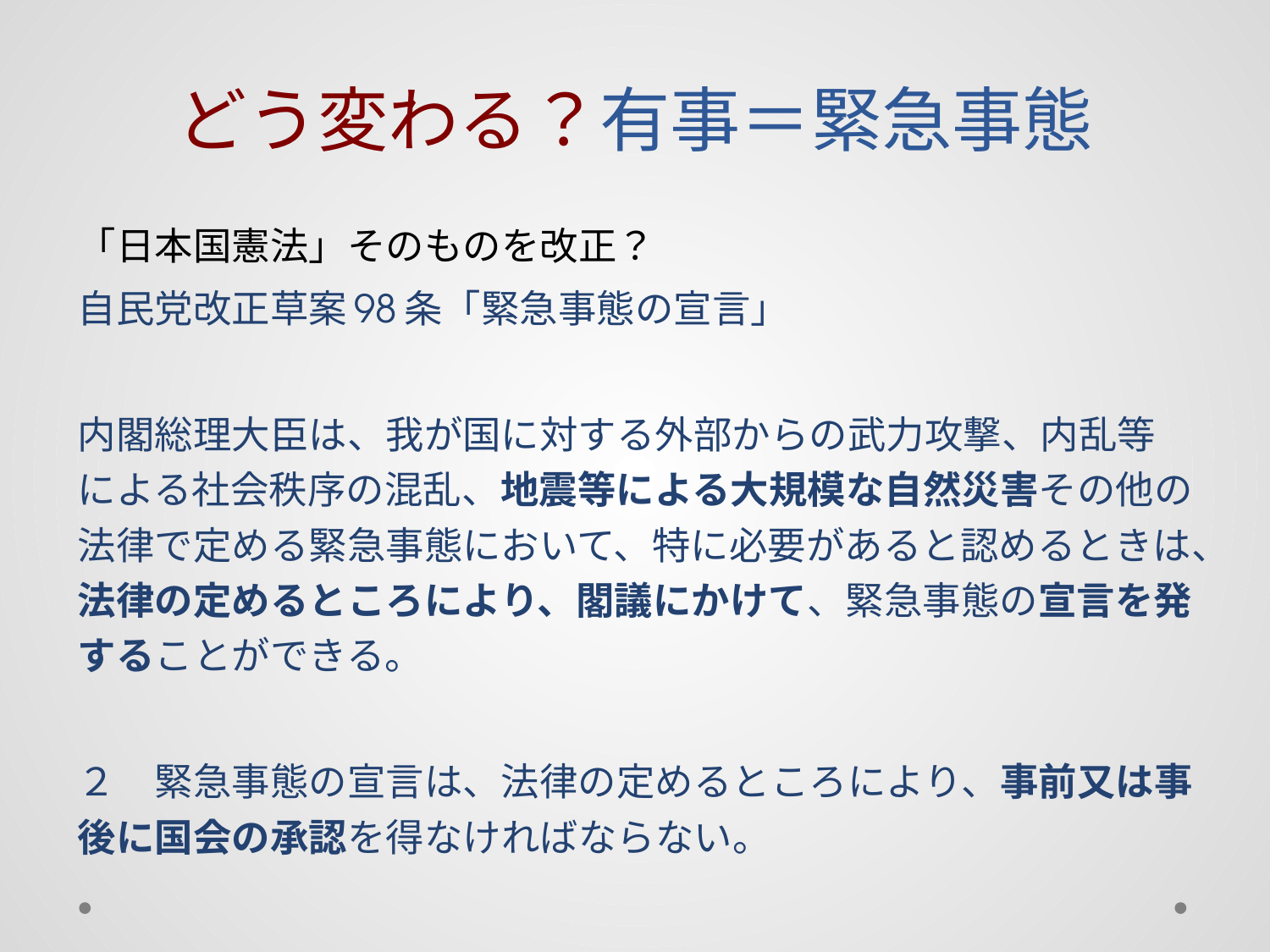

# どう変わる？有事＝緊急事態
「日本国憲法」そのものを改正？
自民党改正草案98条「緊急事態の宣言」

内閣総理大臣は、我が国に対する外部からの武力攻撃、内乱等による社会秩序の混乱、地震等による大規模な自然災害その他の法律で定める緊急事態において、特に必要があると認めるときは、法律の定めるところにより、閣議にかけて、緊急事態の宣言を発することができる。

２　緊急事態の宣言は、法律の定めるところにより、事前又は事後に国会の承認を得なければならない。